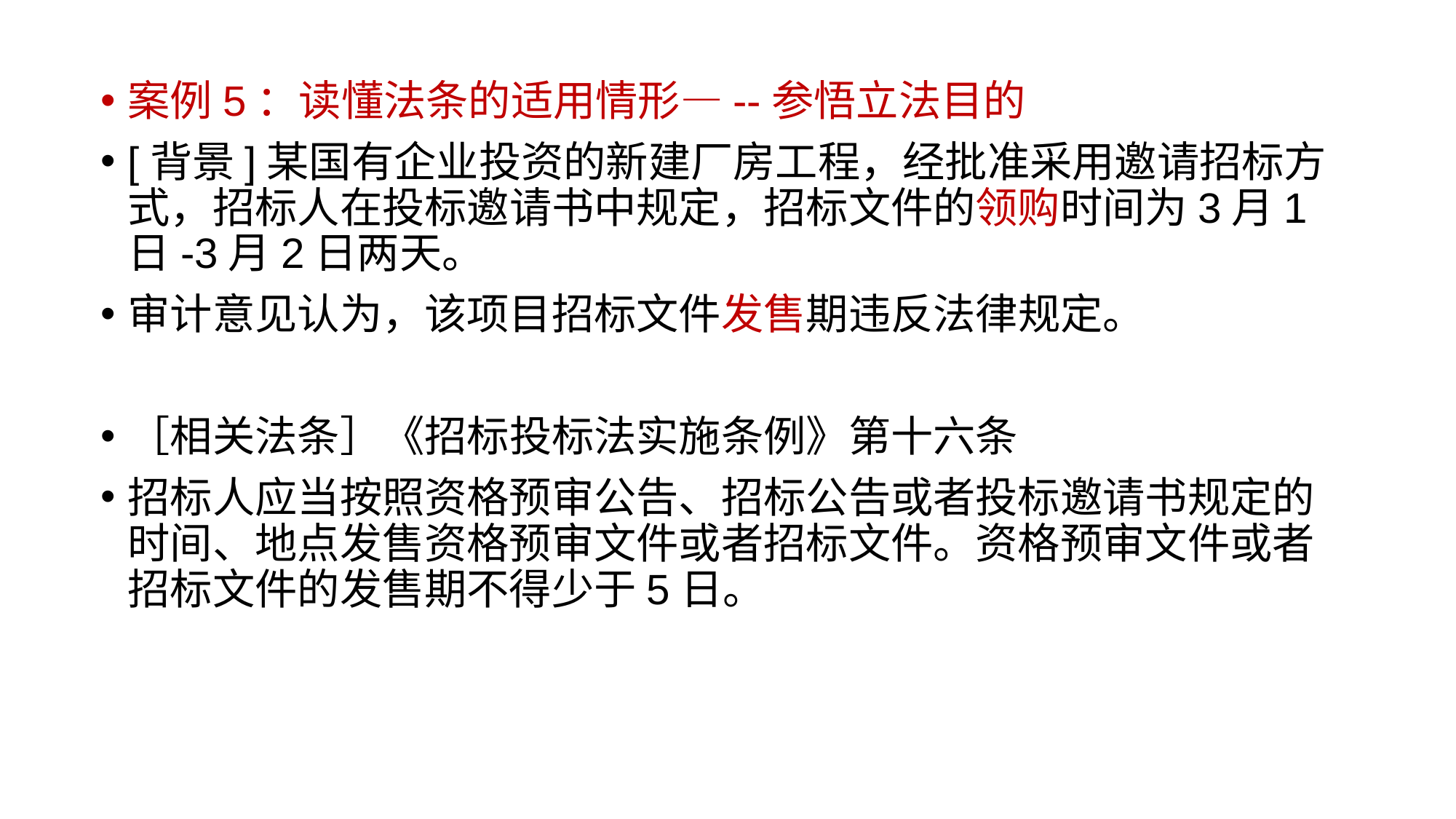

案例5：读懂法条的适用情形—--参悟立法目的
[背景]某国有企业投资的新建厂房工程，经批准采用邀请招标方式，招标人在投标邀请书中规定，招标文件的领购时间为3月1日-3月2日两天。
审计意见认为，该项目招标文件发售期违反法律规定。

［相关法条］《招标投标法实施条例》第十六条
招标人应当按照资格预审公告、招标公告或者投标邀请书规定的时间、地点发售资格预审文件或者招标文件。资格预审文件或者招标文件的发售期不得少于5日。